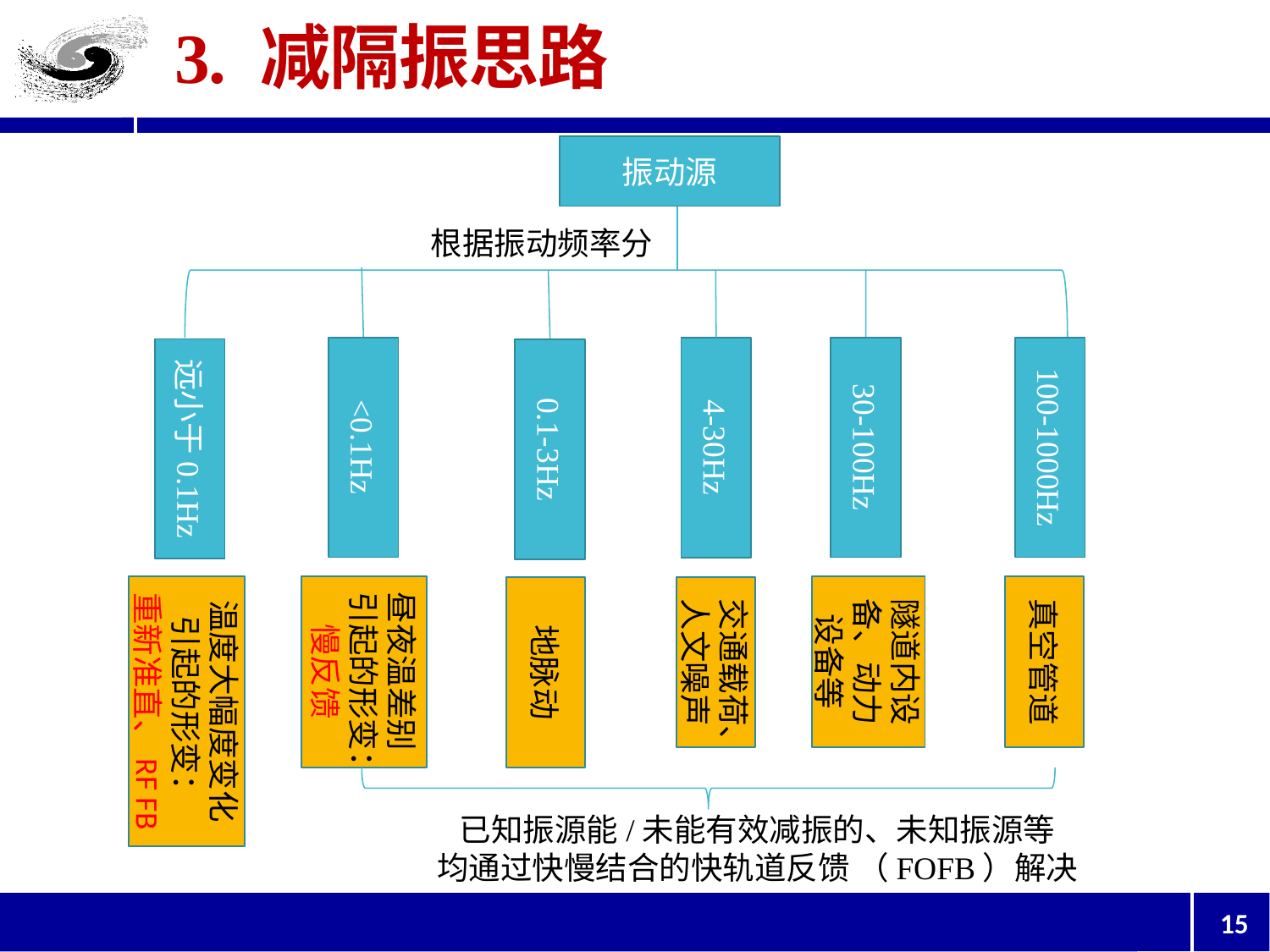

# 3. 减隔振思路
振动源
根据振动频率分
<0.1Hz
30-100Hz
100-1000Hz
4-30Hz
远小于0.1Hz
0.1-3Hz

隧道内设备、动力设备等
昼夜温差别引起的形变：慢反馈
真空管道
交通载荷、人文噪声
地脉动
温度大幅度变化引起的形变：
重新准直、RF FB
已知振源能/未能有效减振的、未知振源等
均通过快慢结合的快轨道反馈 （FOFB）解决